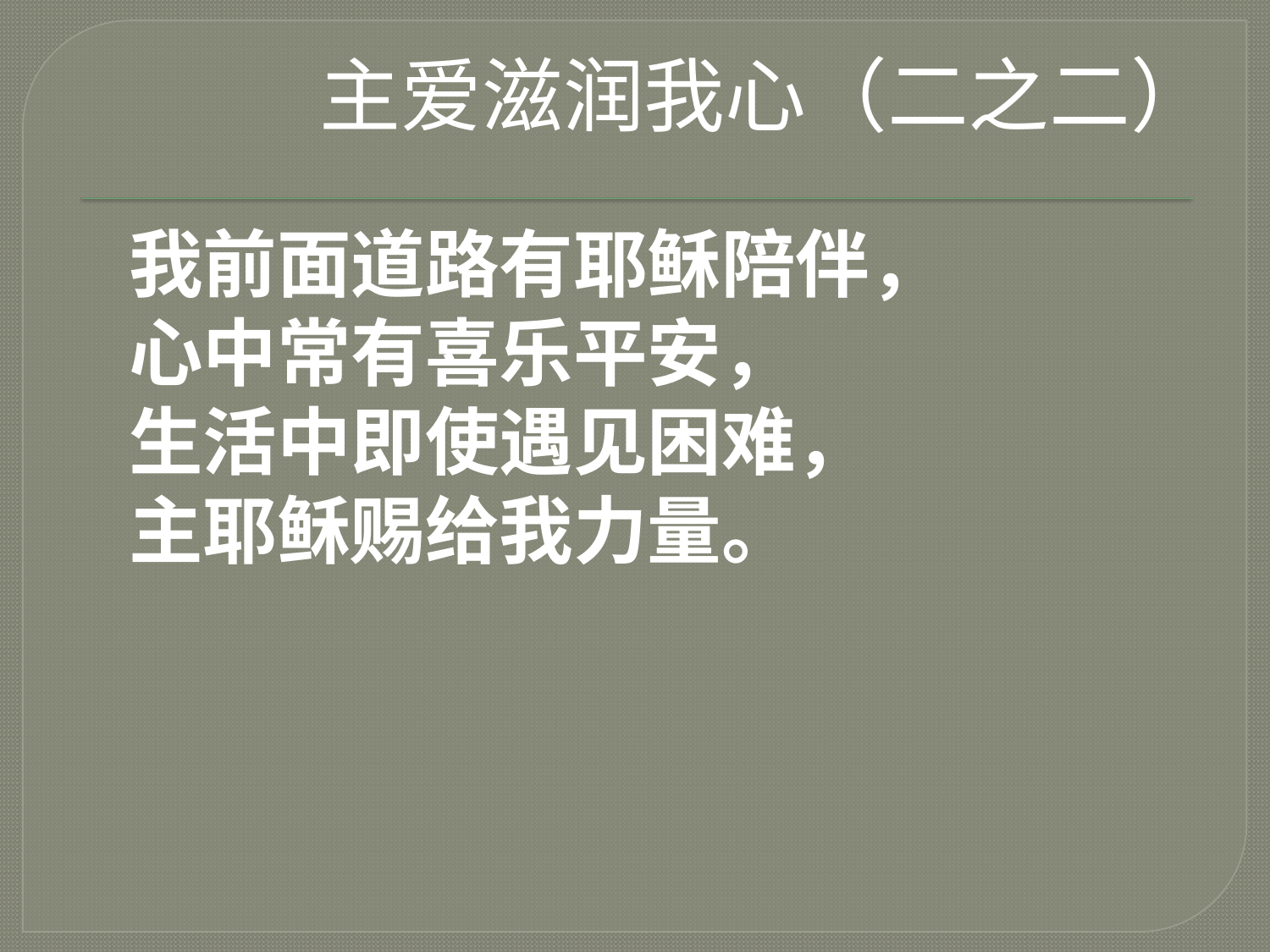

# 主爱滋润我心（二之二）
我前面道路有耶稣陪伴，
心中常有喜乐平安，
生活中即使遇见困难，
主耶稣赐给我力量。